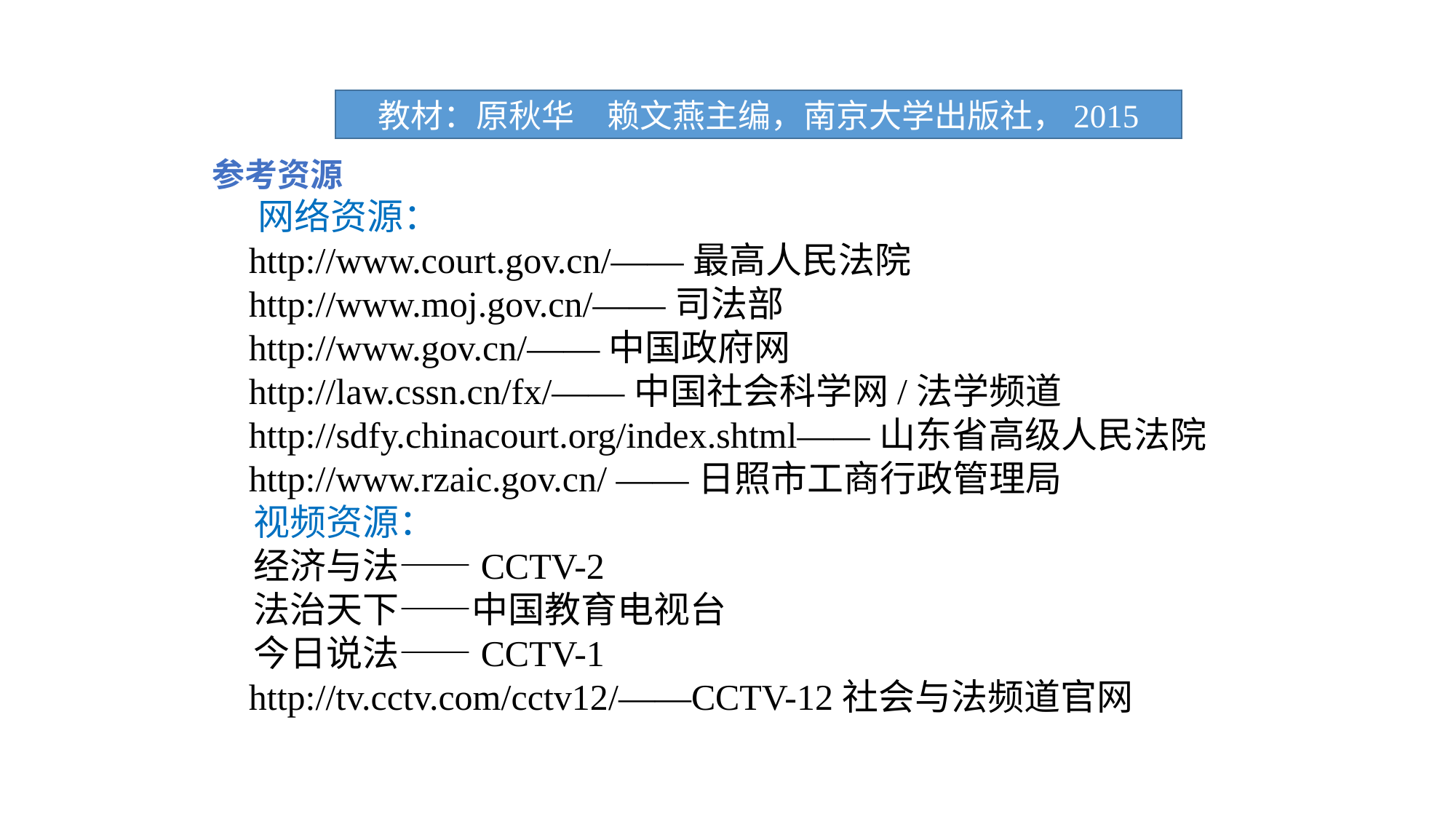

教材：原秋华　赖文燕主编，南京大学出版社，2015
参考资源
       网络资源：
    http://www.court.gov.cn/——最高人民法院
    http://www.moj.gov.cn/——司法部
    http://www.gov.cn/——中国政府网
    http://law.cssn.cn/fx/——中国社会科学网/法学频道
    http://sdfy.chinacourt.org/index.shtml——山东省高级人民法院
    http://www.rzaic.gov.cn/ ——日照市工商行政管理局
    视频资源：
    经济与法——CCTV-2
    法治天下——中国教育电视台
    今日说法——CCTV-1
    http://tv.cctv.com/cctv12/——CCTV-12社会与法频道官网